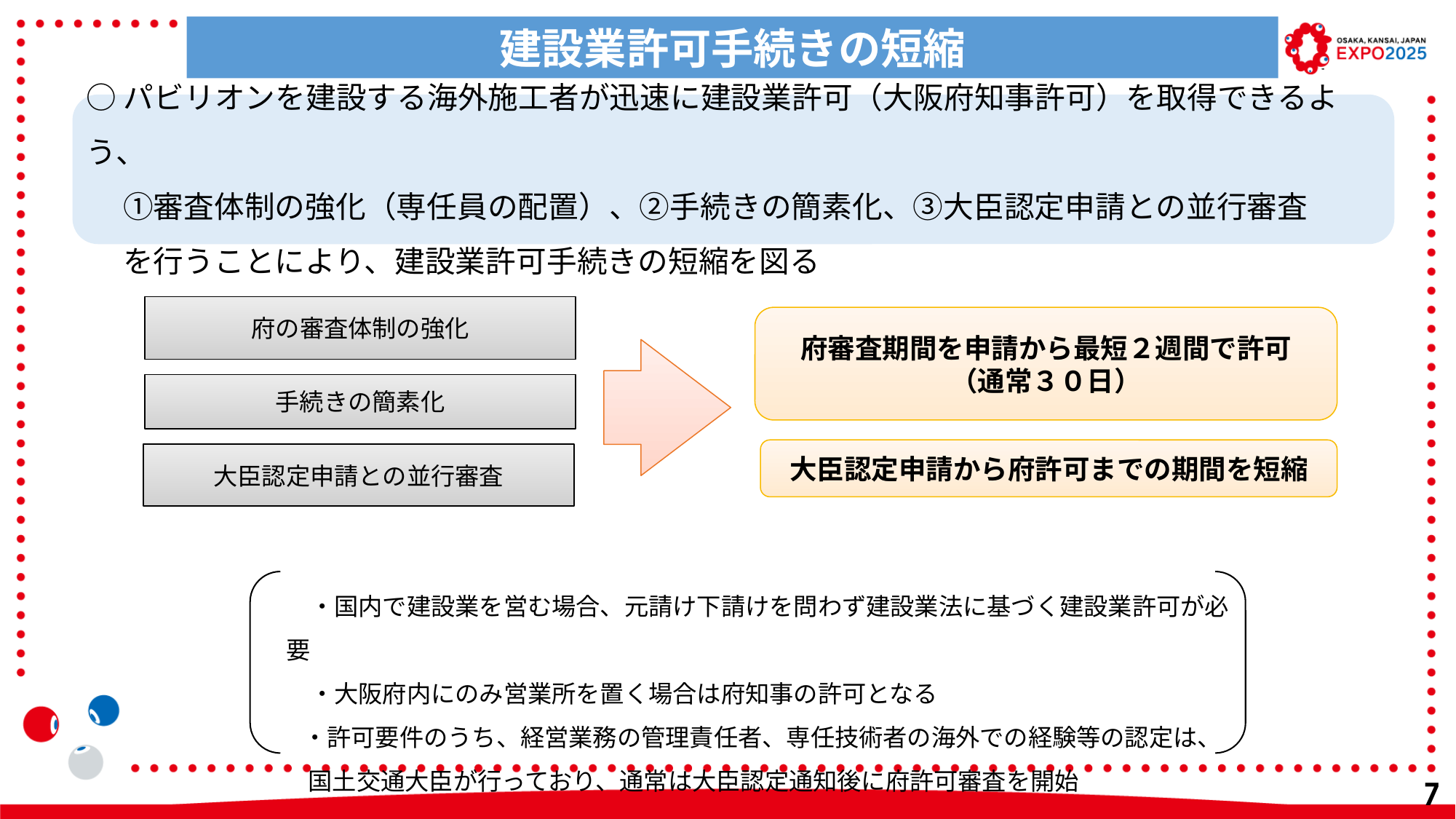

建設業許可手続きの短縮
○パビリオンを建設する海外施工者が迅速に建設業許可（大阪府知事許可）を取得できるよう、
　 ①審査体制の強化（専任員の配置）、②手続きの簡素化、③大臣認定申請との並行審査
　 を行うことにより、建設業許可手続きの短縮を図る
府の審査体制の強化
府審査期間を申請から最短２週間で許可
（通常３０日）

手続きの簡素化
大臣認定申請から府許可までの期間を短縮
大臣認定申請との並行審査

　・国内で建設業を営む場合、元請け下請けを問わず建設業法に基づく建設業許可が必要
　・大阪府内にのみ営業所を置く場合は府知事の許可となる
  ・許可要件のうち、経営業務の管理責任者、専任技術者の海外での経験等の認定は、
   国土交通大臣が行っており、通常は大臣認定通知後に府許可審査を開始

7